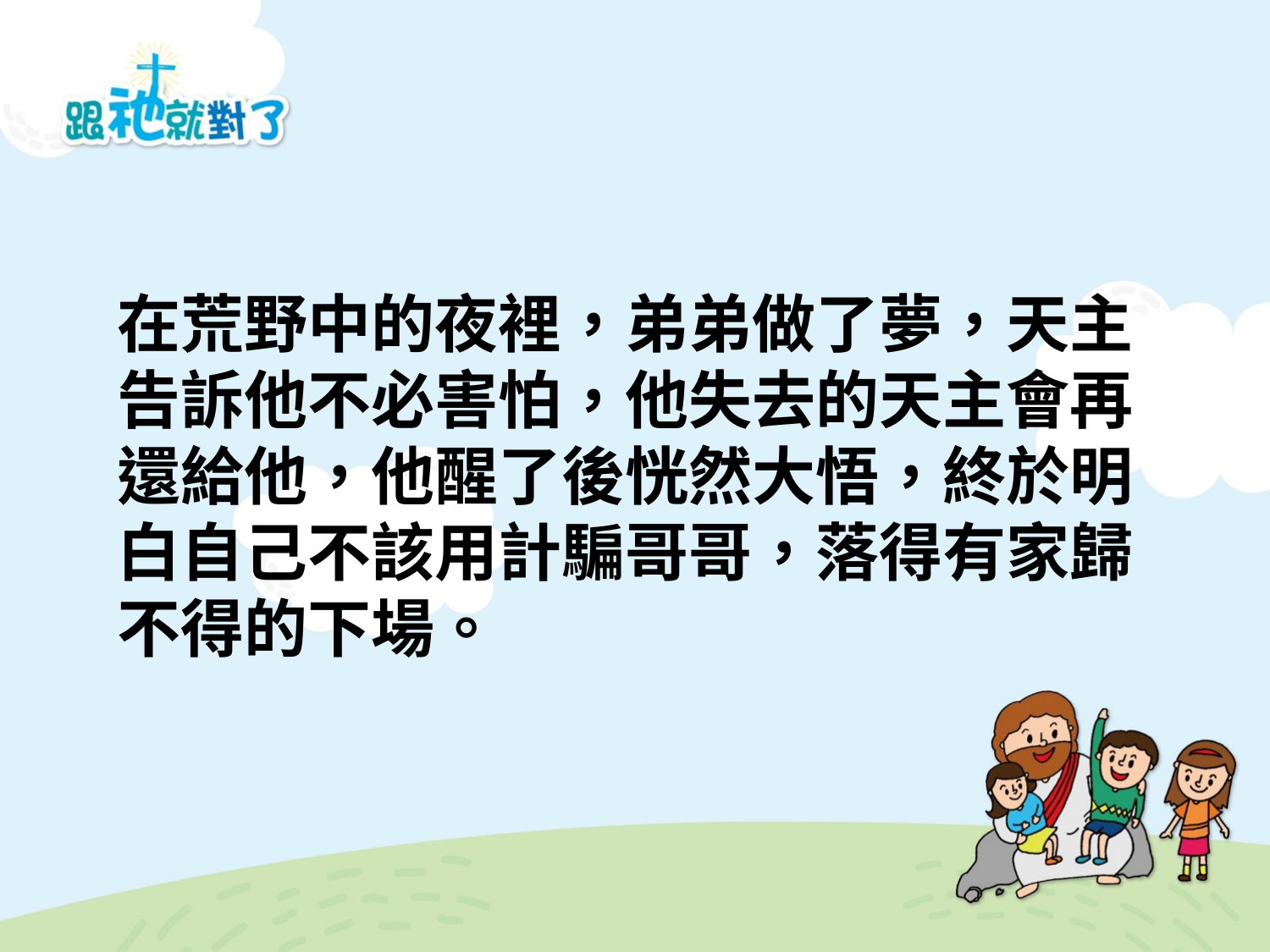

在荒野中的夜裡，弟弟做了夢，天主告訴他不必害怕，他失去的天主會再還給他，他醒了後恍然大悟，終於明白自己不該用計騙哥哥，落得有家歸不得的下場。